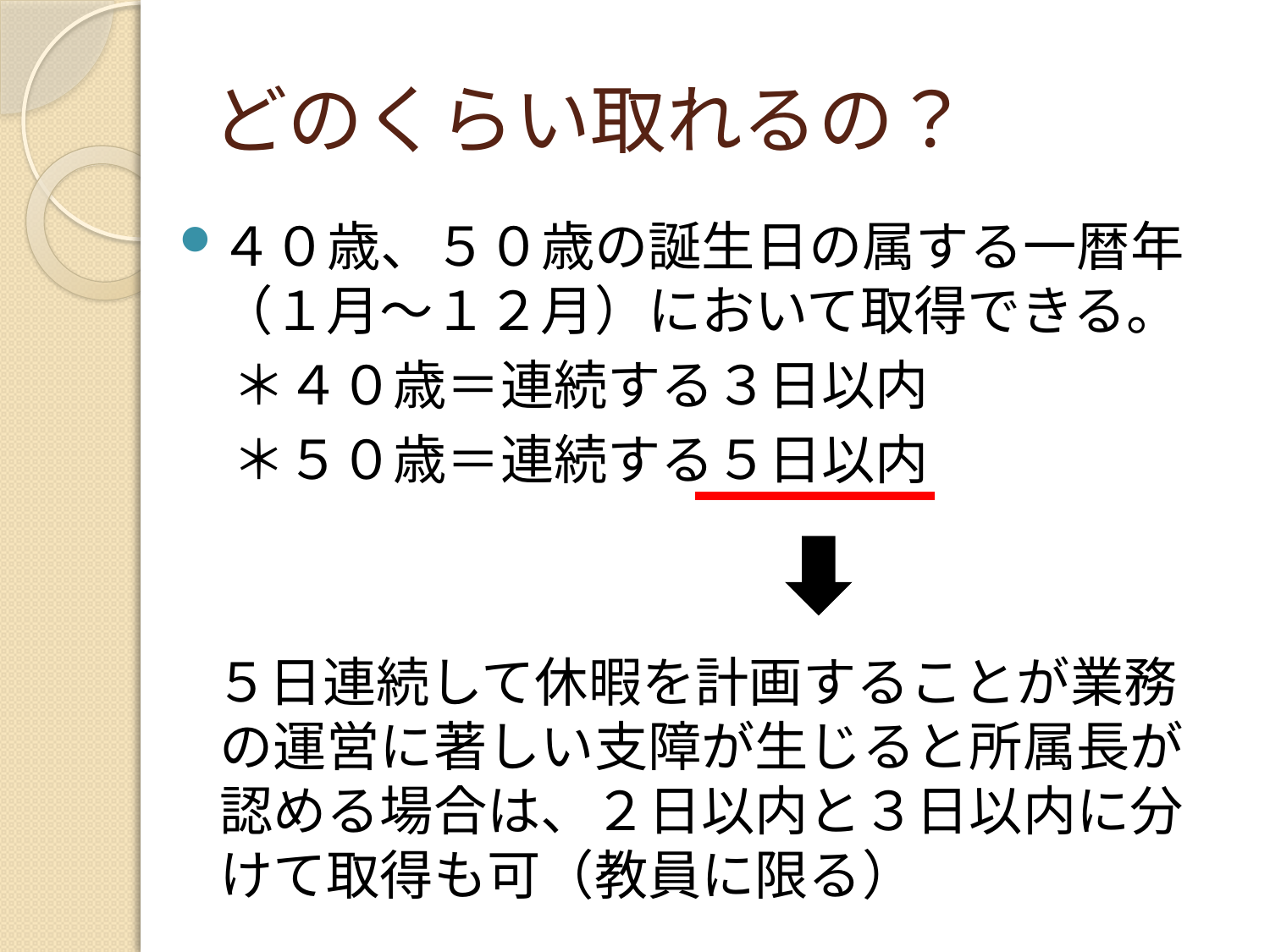

# どのくらい取れるの？
４０歳、５０歳の誕生日の属する一暦年（１月～１２月）において取得できる。
　＊４０歳＝連続する３日以内
　＊５０歳＝連続する５日以内

  ５日連続して休暇を計画することが業務の運営に著しい支障が生じると所属長が認める場合は、２日以内と３日以内に分けて取得も可（教員に限る）